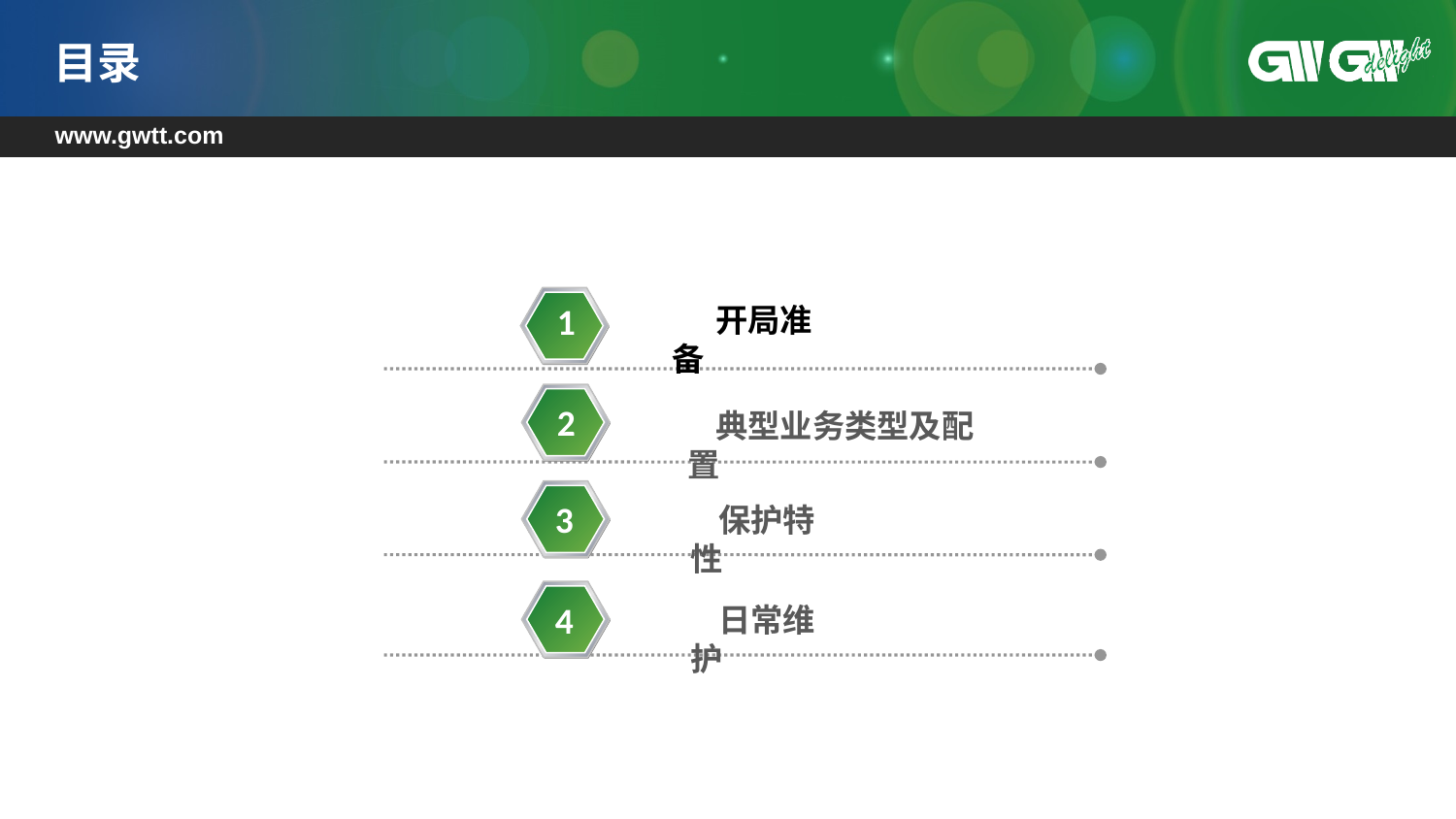

# 目录

1.1
1
 开局准备

2
典型业务类型及配置

  3
保护特性

  4
日常维护